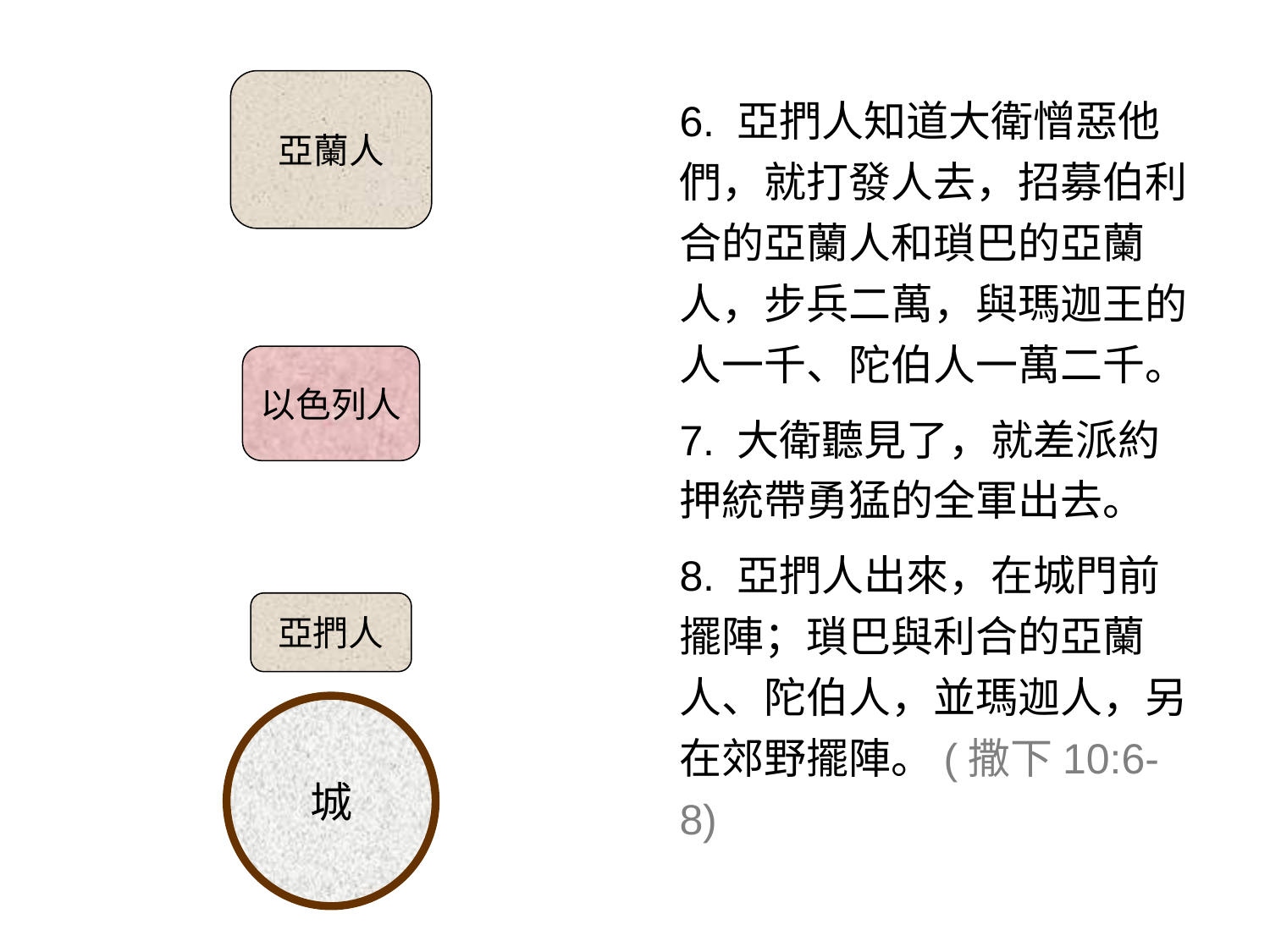

亞蘭人
6. 亞捫人知道大衛憎惡他們，就打發人去，招募伯利合的亞蘭人和瑣巴的亞蘭人，步兵二萬，與瑪迦王的人一千、陀伯人一萬二千。
7. 大衛聽見了，就差派約押統帶勇猛的全軍出去。
8. 亞捫人出來，在城門前擺陣；瑣巴與利合的亞蘭人、陀伯人，並瑪迦人，另在郊野擺陣。(撒下10:6-8)

以色列人

亞捫人

城